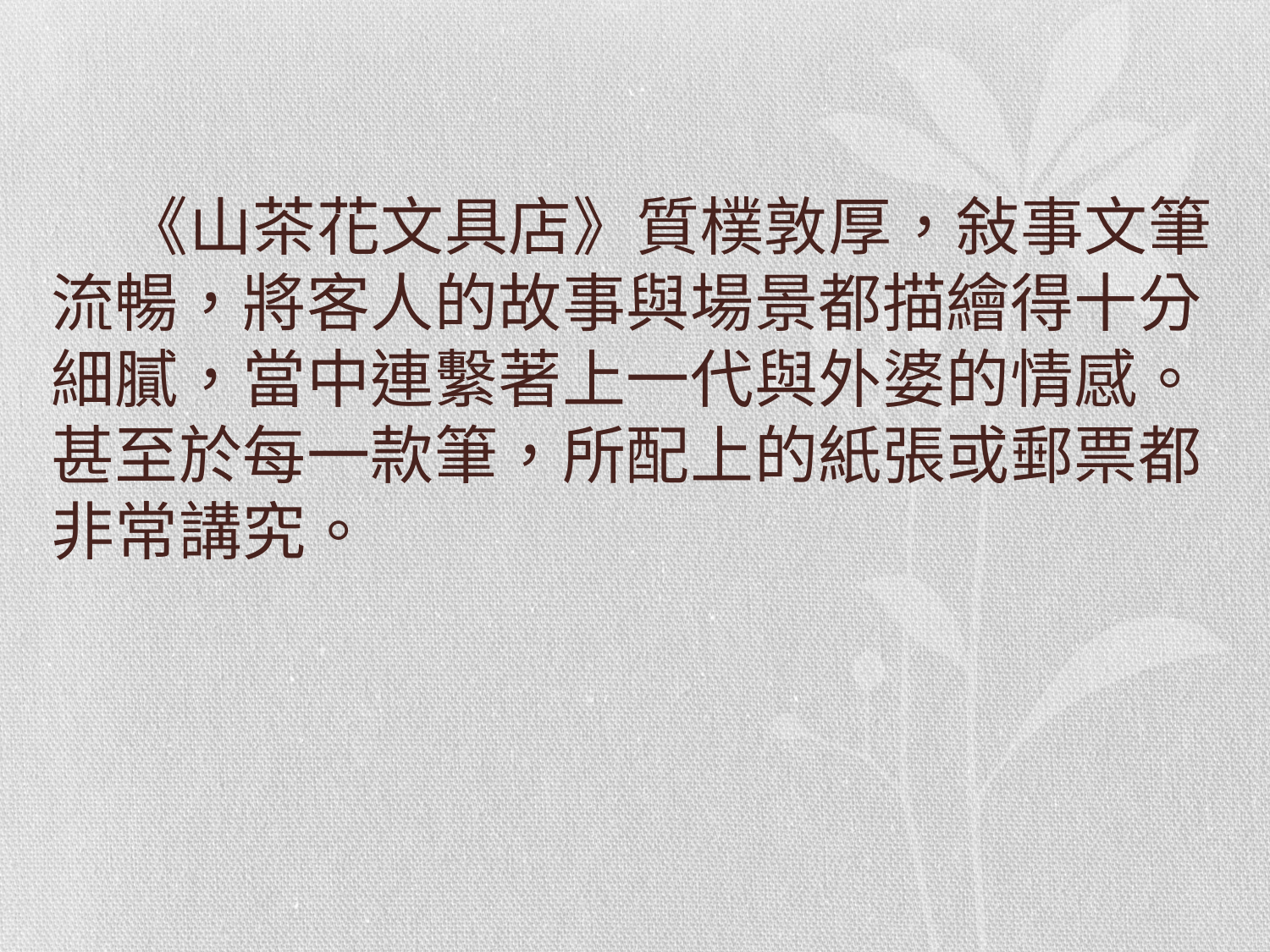

#
    《山茶花文具店》質樸敦厚，敍事文筆流暢，將客人的故事與場景都描繪得十分細膩，當中連繫著上一代與外婆的情感。甚至於每一款筆，所配上的紙張或郵票都非常講究。